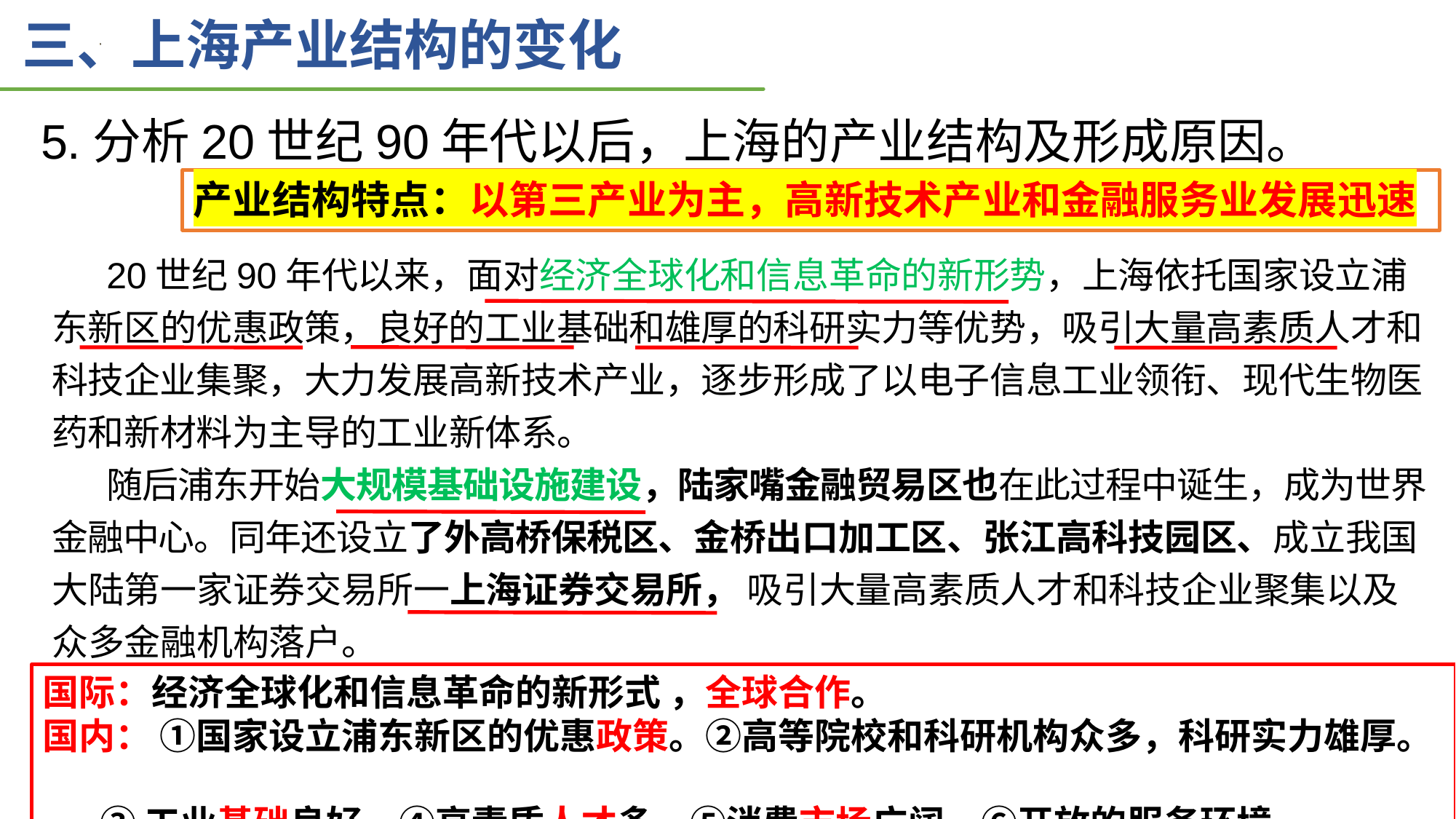

三、上海产业结构的变化
5.分析20世纪90年代以后，上海的产业结构及形成原因。
产业结构特点：以第三产业为主，高新技术产业和金融服务业发展迅速

20世纪90年代以来，面对经济全球化和信息革命的新形势，上海依托国家设立浦东新区的优惠政策，良好的工业基础和雄厚的科研实力等优势，吸引大量高素质人才和科技企业集聚，大力发展高新技术产业，逐步形成了以电子信息工业领衔、现代生物医药和新材料为主导的工业新体系。
随后浦东开始大规模基础设施建设，陆家嘴金融贸易区也在此过程中诞生，成为世界金融中心。同年还设立了外高桥保税区、金桥出口加工区、张江高科技园区、成立我国大陆第一家证券交易所一上海证券交易所， 吸引大量高素质人才和科技企业聚集以及众多金融机构落户。
国际：经济全球化和信息革命的新形式 ，全球合作。
国内： ①国家设立浦东新区的优惠政策。②高等院校和科研机构众多，科研实力雄厚。
       ③工业基础良好。④高素质人才多。⑤消费市场广阔。⑥开放的服务环境。